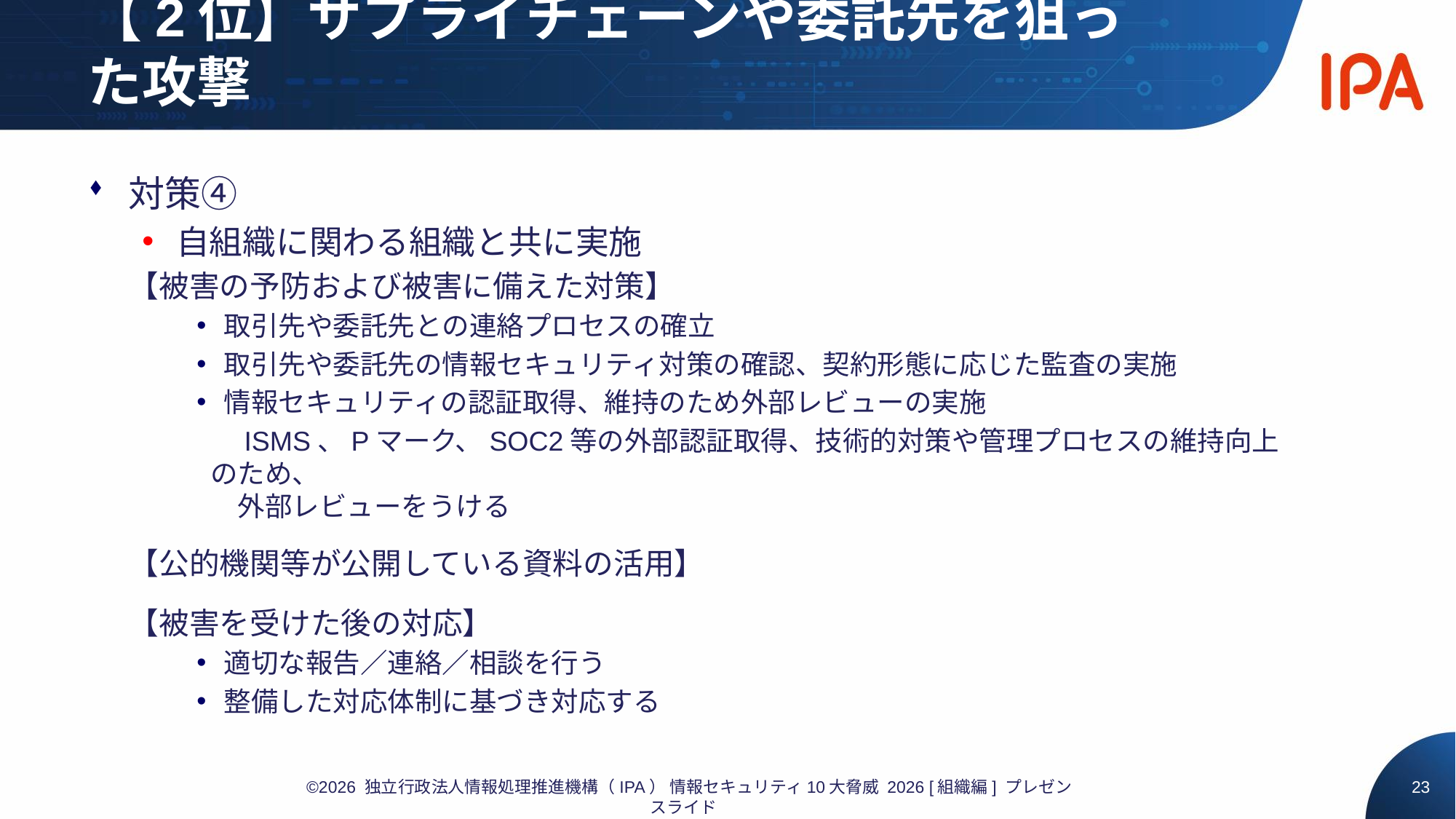

# 【2位】サプライチェーンや委託先を狙った攻撃
対策④
自組織に関わる組織と共に実施
【被害の予防および被害に備えた対策】
取引先や委託先との連絡プロセスの確立
取引先や委託先の情報セキュリティ対策の確認、契約形態に応じた監査の実施
情報セキュリティの認証取得、維持のため外部レビューの実施
　ISMS、Pマーク、SOC2等の外部認証取得、技術的対策や管理プロセスの維持向上のため、
　外部レビューをうける

【公的機関等が公開している資料の活用】

【被害を受けた後の対応】
適切な報告／連絡／相談を行う
整備した対応体制に基づき対応する
23
©2026 独立行政法人情報処理推進機構（IPA） 情報セキュリティ10大脅威 2026 [組織編] プレゼンスライド